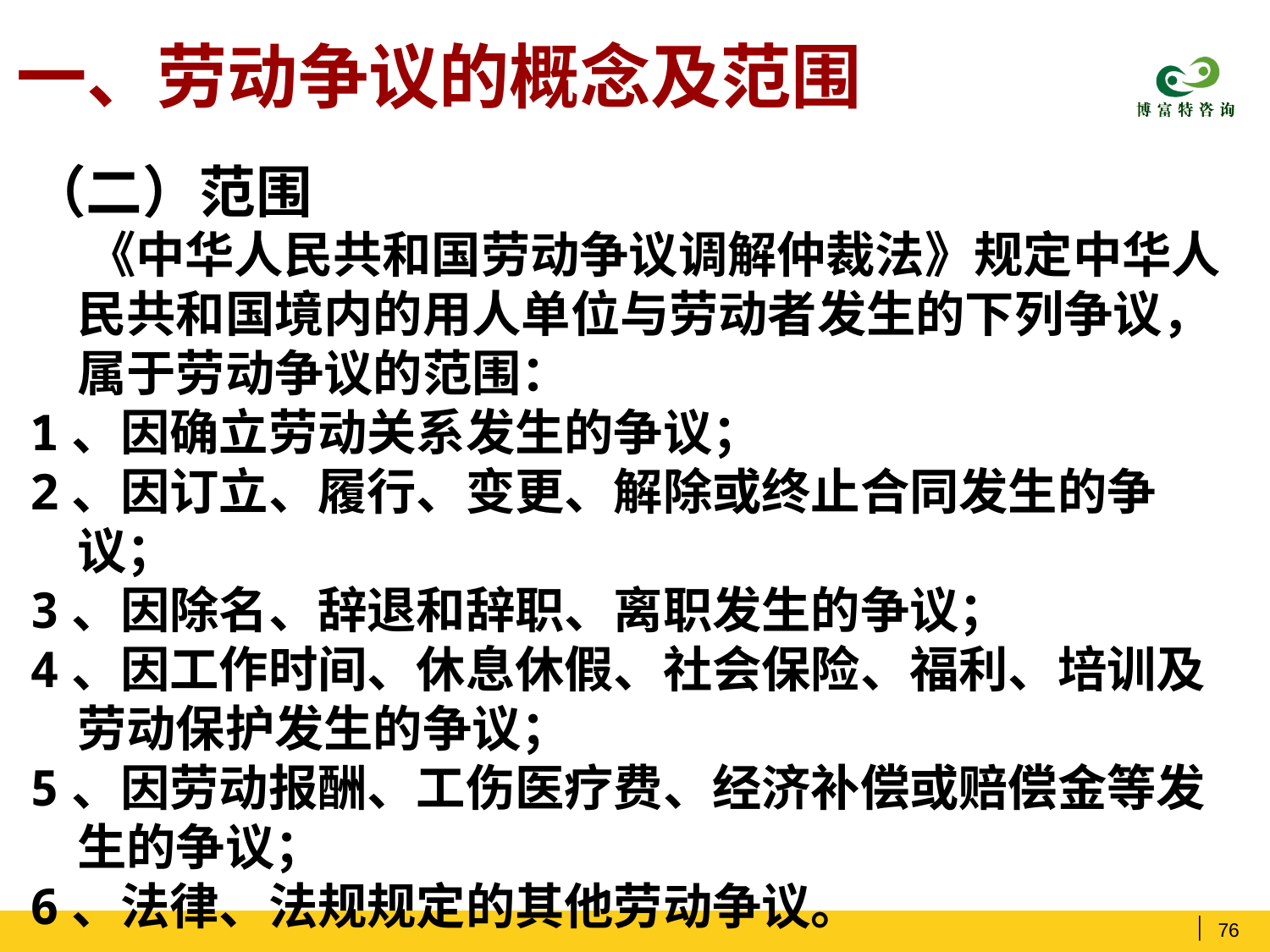

# 一、劳动争议的概念及范围
（二）范围
    《中华人民共和国劳动争议调解仲裁法》规定中华人民共和国境内的用人单位与劳动者发生的下列争议，属于劳动争议的范围：
1、因确立劳动关系发生的争议；
2、因订立、履行、变更、解除或终止合同发生的争议；
3、因除名、辞退和辞职、离职发生的争议；
4、因工作时间、休息休假、社会保险、福利、培训及劳动保护发生的争议；
5、因劳动报酬、工伤医疗费、经济补偿或赔偿金等发生的争议；
6、法律、法规规定的其他劳动争议。